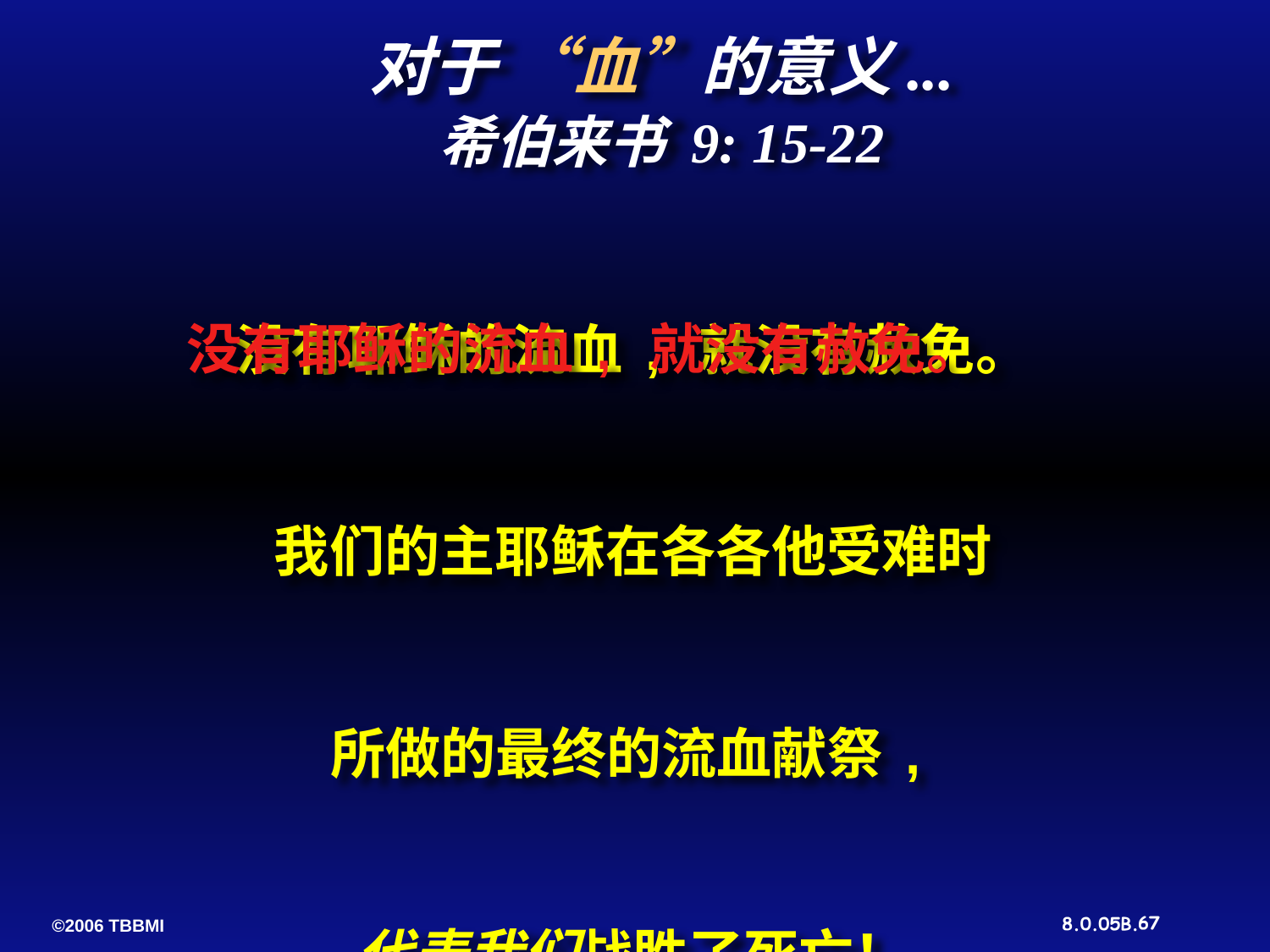

对于 “血”的意义...
希伯来书 9: 15-22
没有耶稣的流血, 就没有赦免。
没有耶稣的流血, 就没有赦免。
我们的主耶稣在各各他受难时
所做的最终的流血献祭,
代表我们战胜了死亡！

67